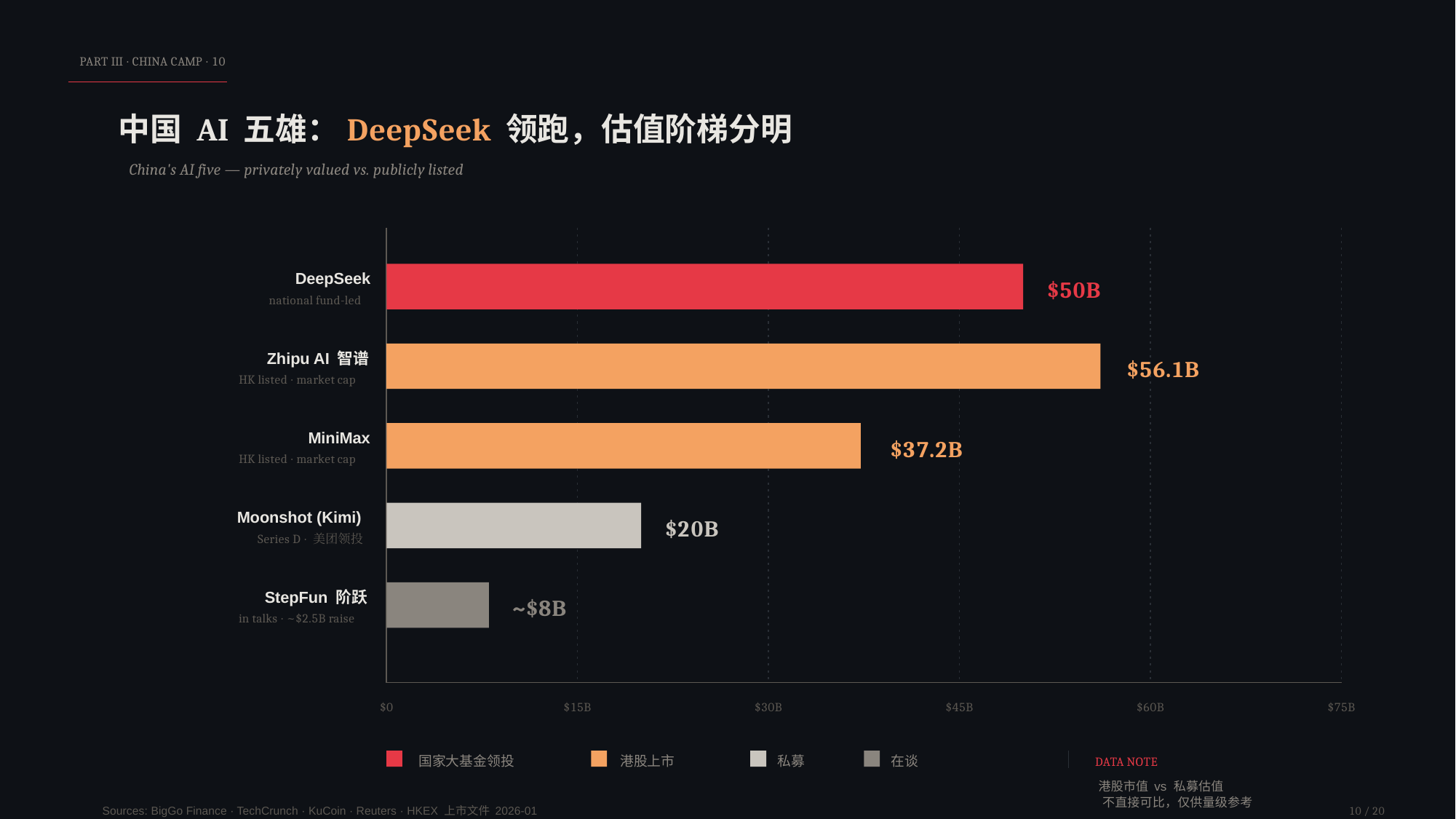

PART III · CHINA CAMP · 10

中国 AI 五雄：DeepSeek 领跑，估值阶梯分明
China's AI five — privately valued vs. publicly listed

$0
$15B
$30B
$45B
$60B
$75B

DeepSeek
$50B
national fund-led

Zhipu AI 智谱
$56.1B
HK listed · market cap

MiniMax
$37.2B
HK listed · market cap

Moonshot (Kimi)
$20B
Series D · 美团领投

StepFun 阶跃
~$8B
in talks · ~$2.5B raise

国家大基金领投
港股上市
私募
在谈

DATA NOTE
港股市值 vs 私募估值
不直接可比，仅供量级参考
Sources: BigGo Finance · TechCrunch · KuCoin · Reuters · HKEX 上市文件 2026-01
10 / 20